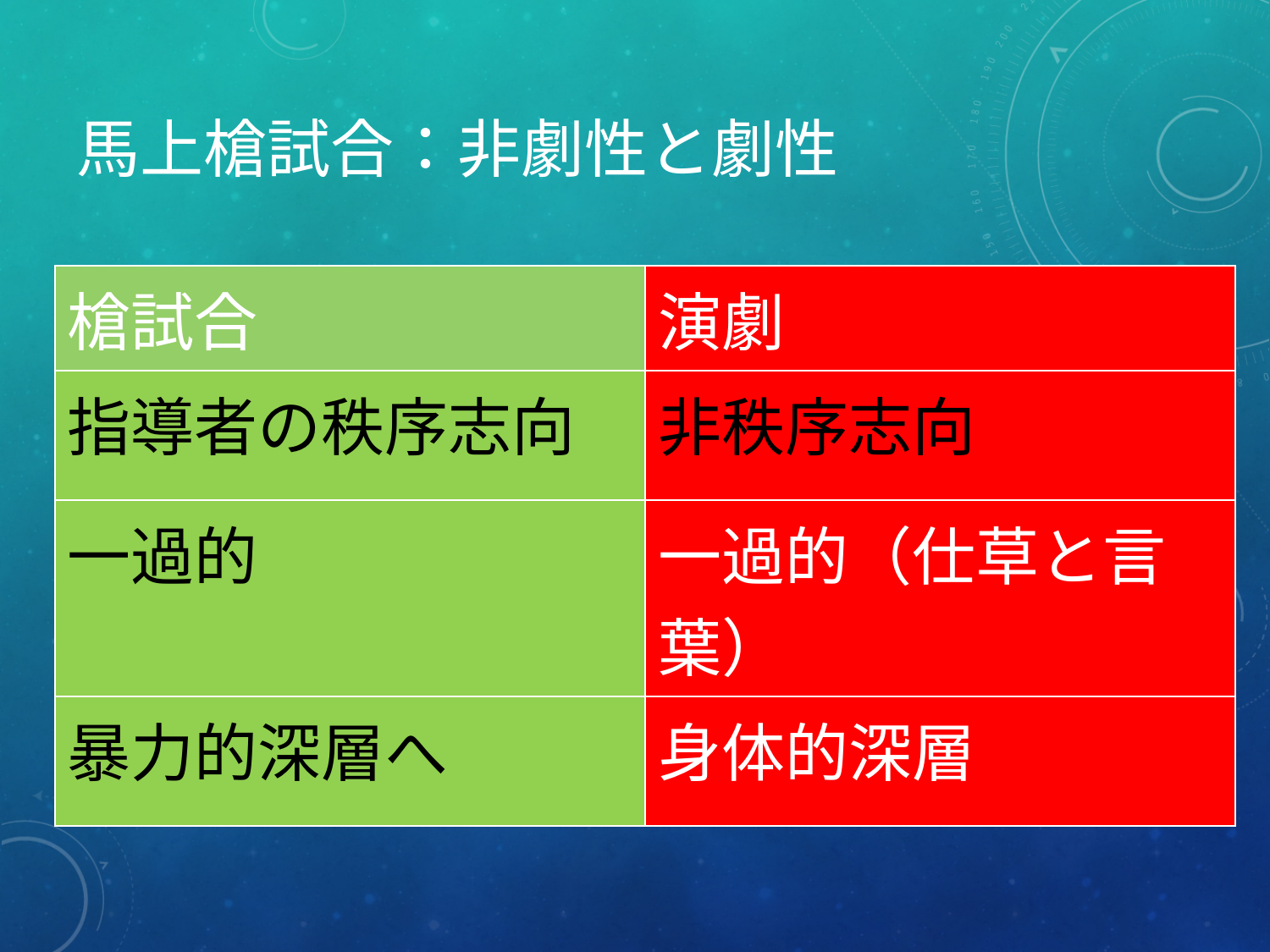

# 馬上槍試合：非劇性と劇性
| 槍試合 | 演劇 |
| --- | --- |
| 指導者の秩序志向 | 非秩序志向 |
| 一過的 | 一過的（仕草と言葉） |
| 暴力的深層へ | 身体的深層 |